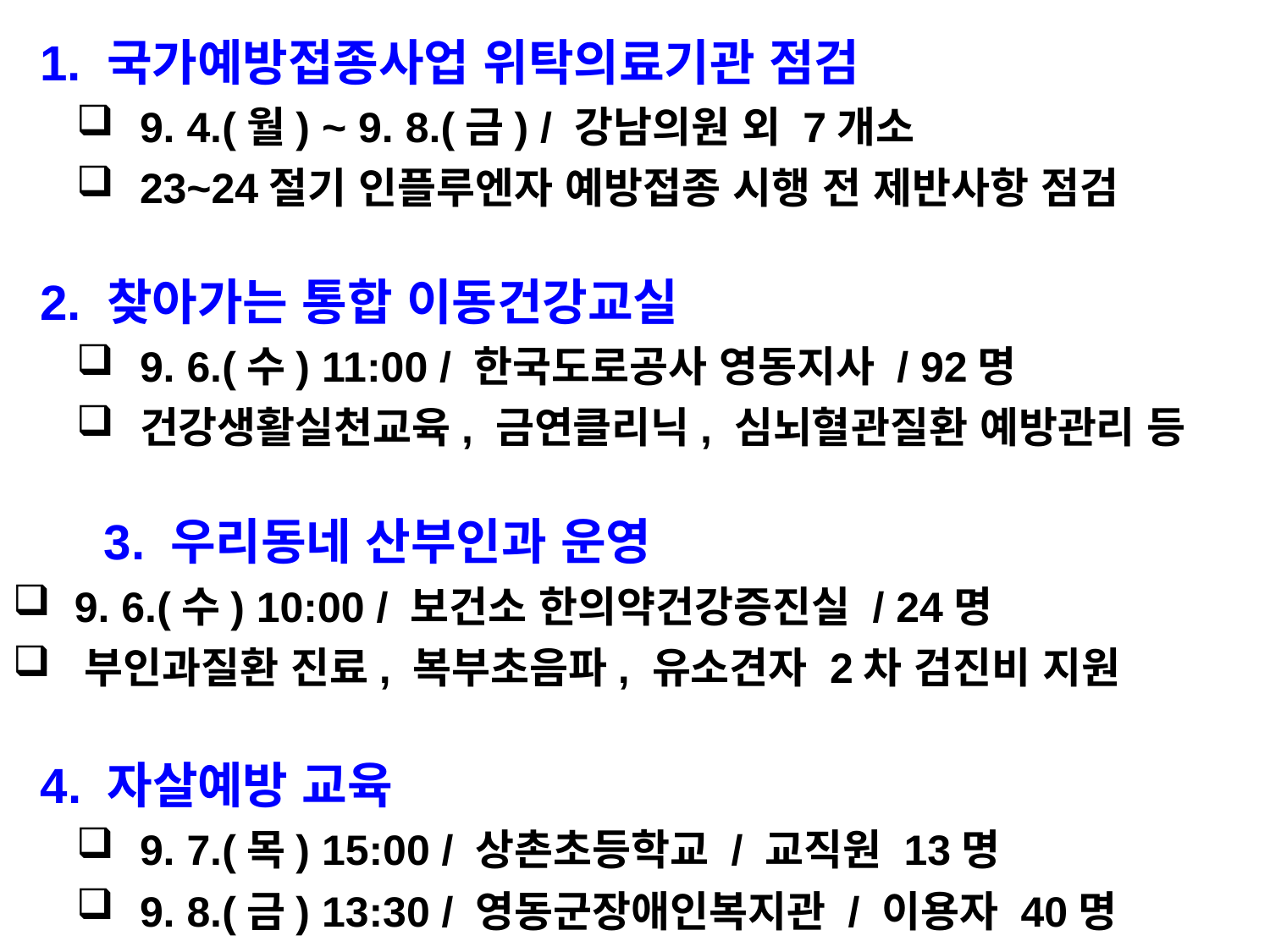

1. 국가예방접종사업 위탁의료기관 점검
9. 4.(월) ~ 9. 8.(금) / 강남의원 외 7개소
23~24절기 인플루엔자 예방접종 시행 전 제반사항 점검

  2. 찾아가는 통합 이동건강교실
9. 6.(수) 11:00 / 한국도로공사 영동지사 / 92명
건강생활실천교육, 금연클리닉, 심뇌혈관질환 예방관리 등

  3. 우리동네 산부인과 운영
  9. 6.(수) 10:00 / 보건소 한의약건강증진실 / 24명
  부인과질환 진료, 복부초음파, 유소견자 2차 검진비 지원
  4. 자살예방 교육
9. 7.(목) 15:00 / 상촌초등학교 / 교직원 13명
9. 8.(금) 13:30 / 영동군장애인복지관 / 이용자 40명